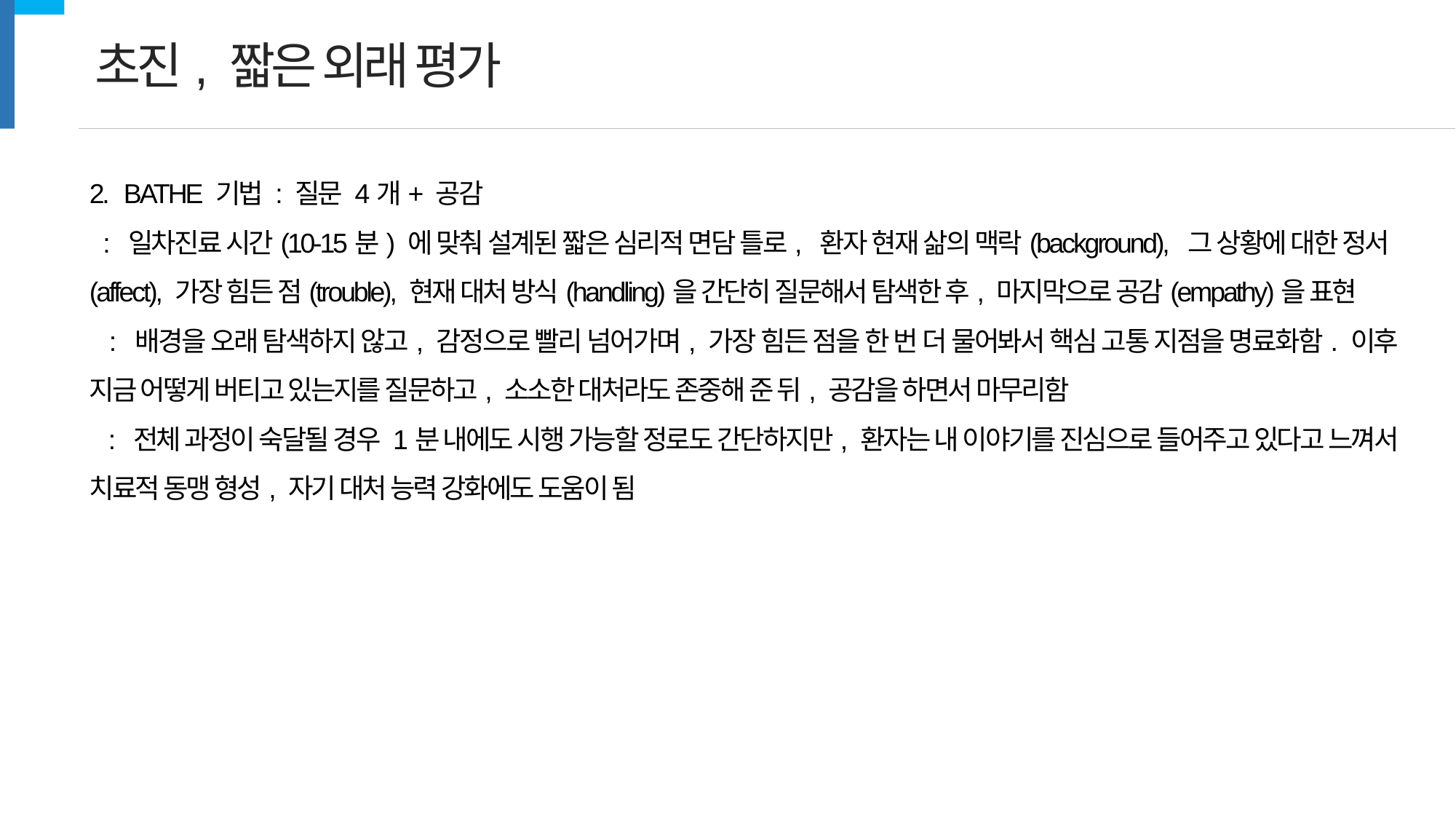

초진, 짧은 외래 평가

2.   BATHE 기법 : 질문 4개+ 공감
  :  일차진료 시간(10-15분) 에 맞춰 설계된 짧은 심리적 면담 틀로,  환자 현재 삶의 맥락(background),  그 상황에 대한 정서(affect), 가장 힘든 점(trouble), 현재 대처 방식(handling)을 간단히 질문해서 탐색한 후, 마지막으로 공감(empathy)을 표현
   :  배경을 오래 탐색하지 않고, 감정으로 빨리 넘어가며, 가장 힘든 점을 한 번 더 물어봐서 핵심 고통 지점을 명료화함. 이후 지금 어떻게 버티고 있는지를 질문하고, 소소한 대처라도 존중해 준 뒤, 공감을 하면서 마무리함
   :  전체 과정이 숙달될 경우 1분 내에도 시행 가능할 정로도 간단하지만, 환자는 내 이야기를 진심으로 들어주고 있다고 느껴서 치료적 동맹 형성, 자기 대처 능력 강화에도 도움이 됨